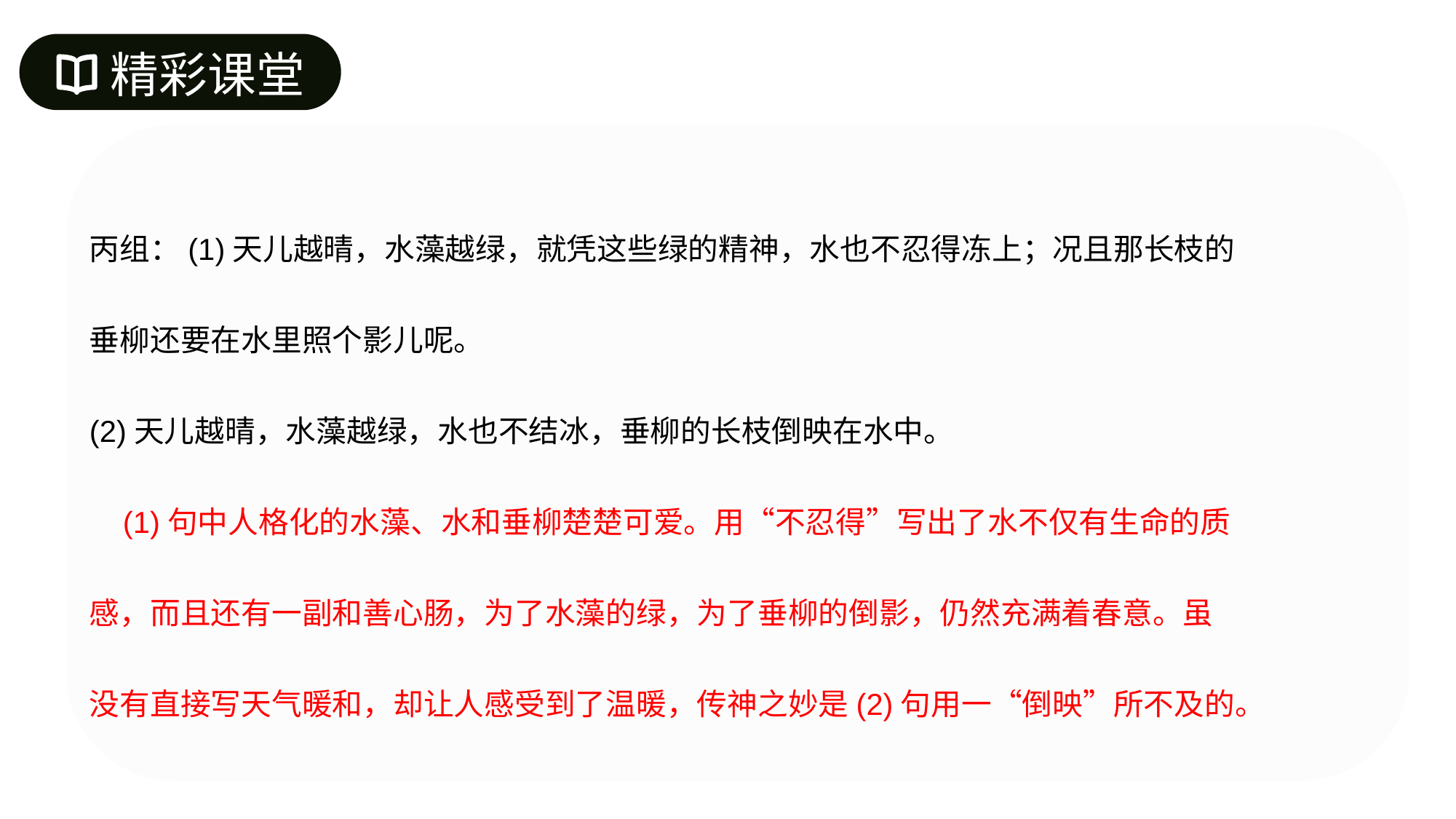

精彩课堂

丙组：(1)天儿越晴，水藻越绿，就凭这些绿的精神，水也不忍得冻上；况且那长枝的垂柳还要在水里照个影儿呢。
(2)天儿越晴，水藻越绿，水也不结冰，垂柳的长枝倒映在水中。
    (1)句中人格化的水藻、水和垂柳楚楚可爱。用“不忍得”写出了水不仅有生命的质感，而且还有一副和善心肠，为了水藻的绿，为了垂柳的倒影，仍然充满着春意。虽没有直接写天气暖和，却让人感受到了温暖，传神之妙是(2)句用一“倒映”所不及的。